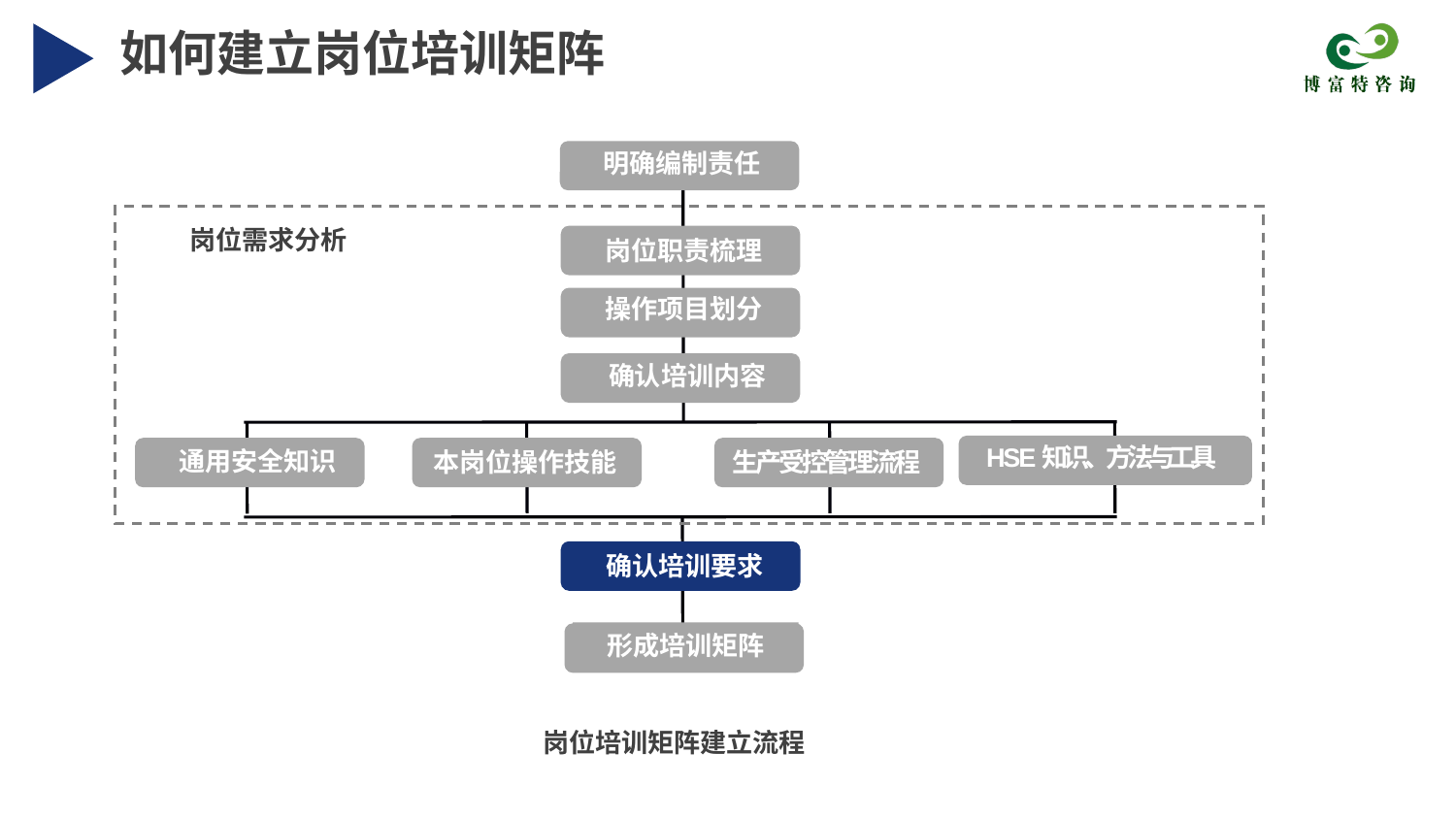

如何建立岗位培训矩阵
明确编制责任

岗位需求分析

岗位职责梳理
操作项目划分

确认培训内容

HSE知识、方法与工具

通用安全知识

本岗位操作技能
生产受控管理流程

确认培训要求
形成培训矩阵

岗位培训矩阵建立流程